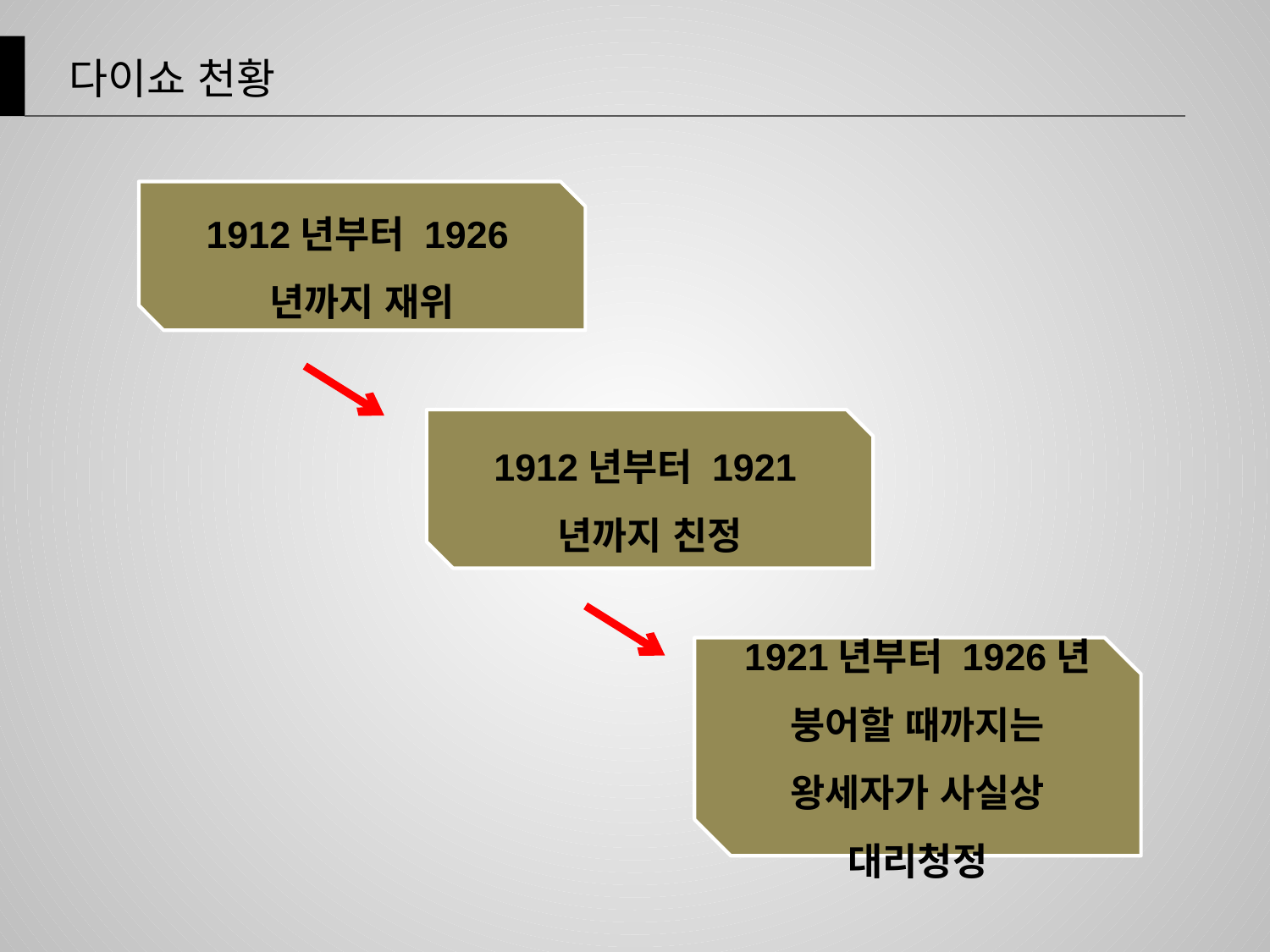

다이쇼 천황
1912년부터 1926년까지 재위
1912년부터 1921년까지 친정
1921년부터 1926년 붕어할 때까지는 왕세자가 사실상 대리청정